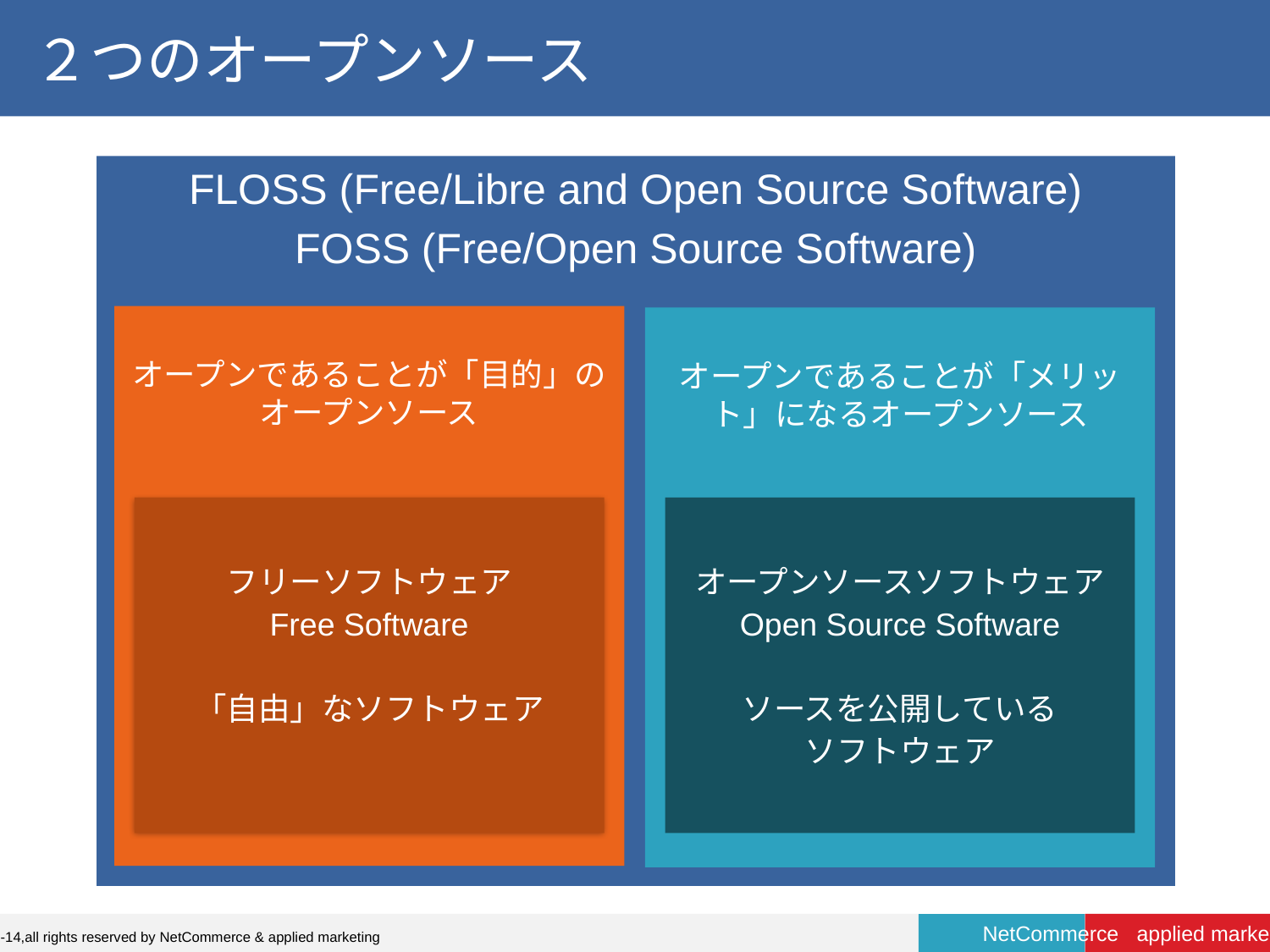

# ２つのオープンソース
FLOSS (Free/Libre and Open Source Software)
FOSS (Free/Open Source Software)

オープンであることが「目的」のオープンソース

オープンであることが「メリット」になるオープンソース
フリーソフトウェア
Free Software

「自由」なソフトウェア

オープンソースソフトウェア
Open Source Software

ソースを公開している
ソフトウェア